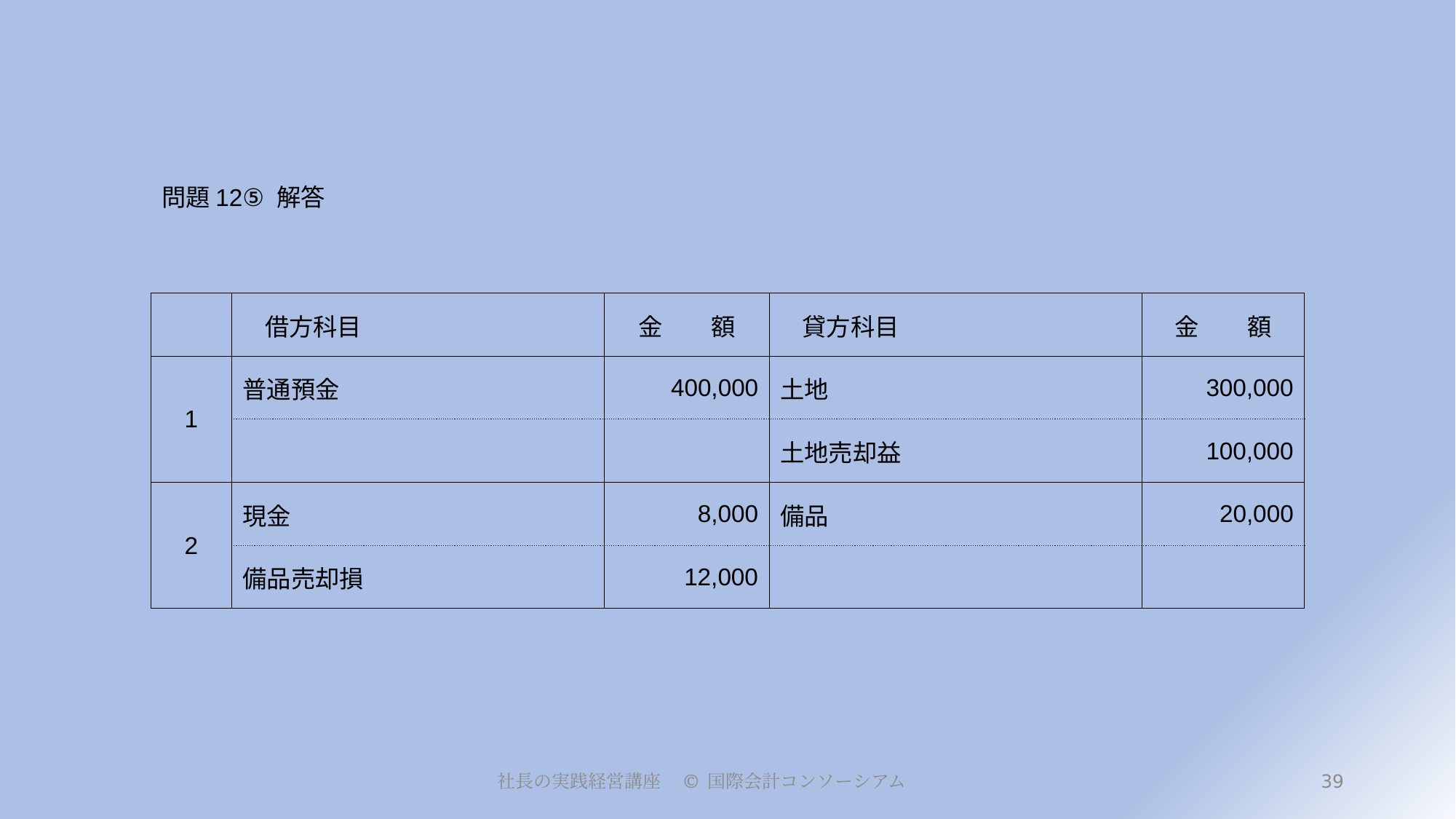

# 問題12⑤ 解答
|  | 借方科目 | 金　　額 | 貸方科目 | 金　　額 |
| --- | --- | --- | --- | --- |
| 1 | 普通預金 | 400,000 | 土地 | 300,000 |
|  |  |  | 土地売却益 | 100,000 |
| 2 | 現金 | 8,000 | 備品 | 20,000 |
|  | 備品売却損 | 12,000 |  |  |
39
社長の実践経営講座　© 国際会計コンソーシアム